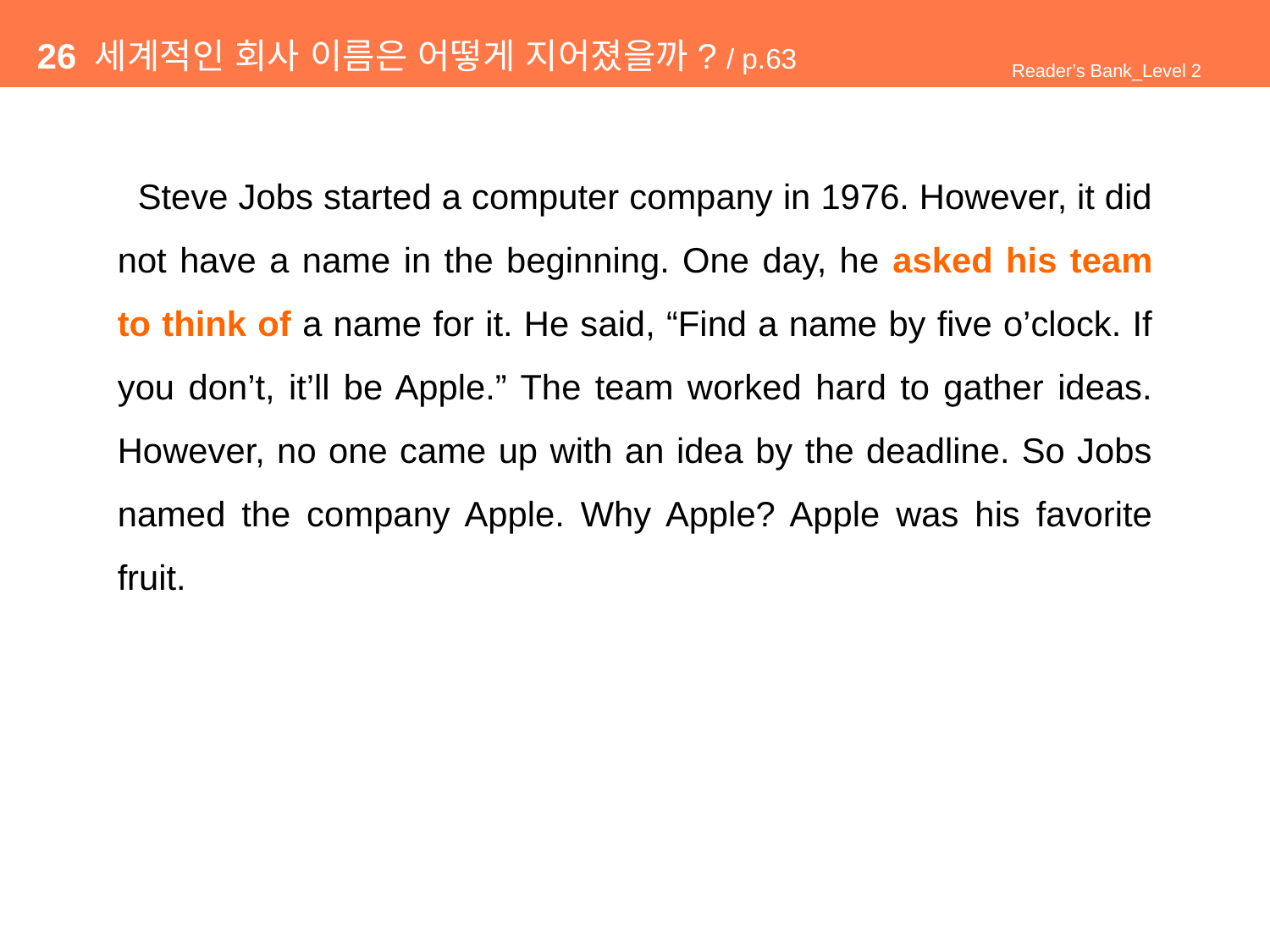

# 26 세계적인 회사 이름은 어떻게 지어졌을까? / p.63
Reader’s Bank_Level 2
  Steve Jobs started a computer company in 1976. However, it did not have a name in the beginning. One day, he asked his team to think of a name for it. He said, “Find a name by five o’clock. If you don’t, it’ll be Apple.” The team worked hard to gather ideas. However, no one came up with an idea by the deadline. So Jobs named the company Apple. Why Apple? Apple was his favorite fruit.